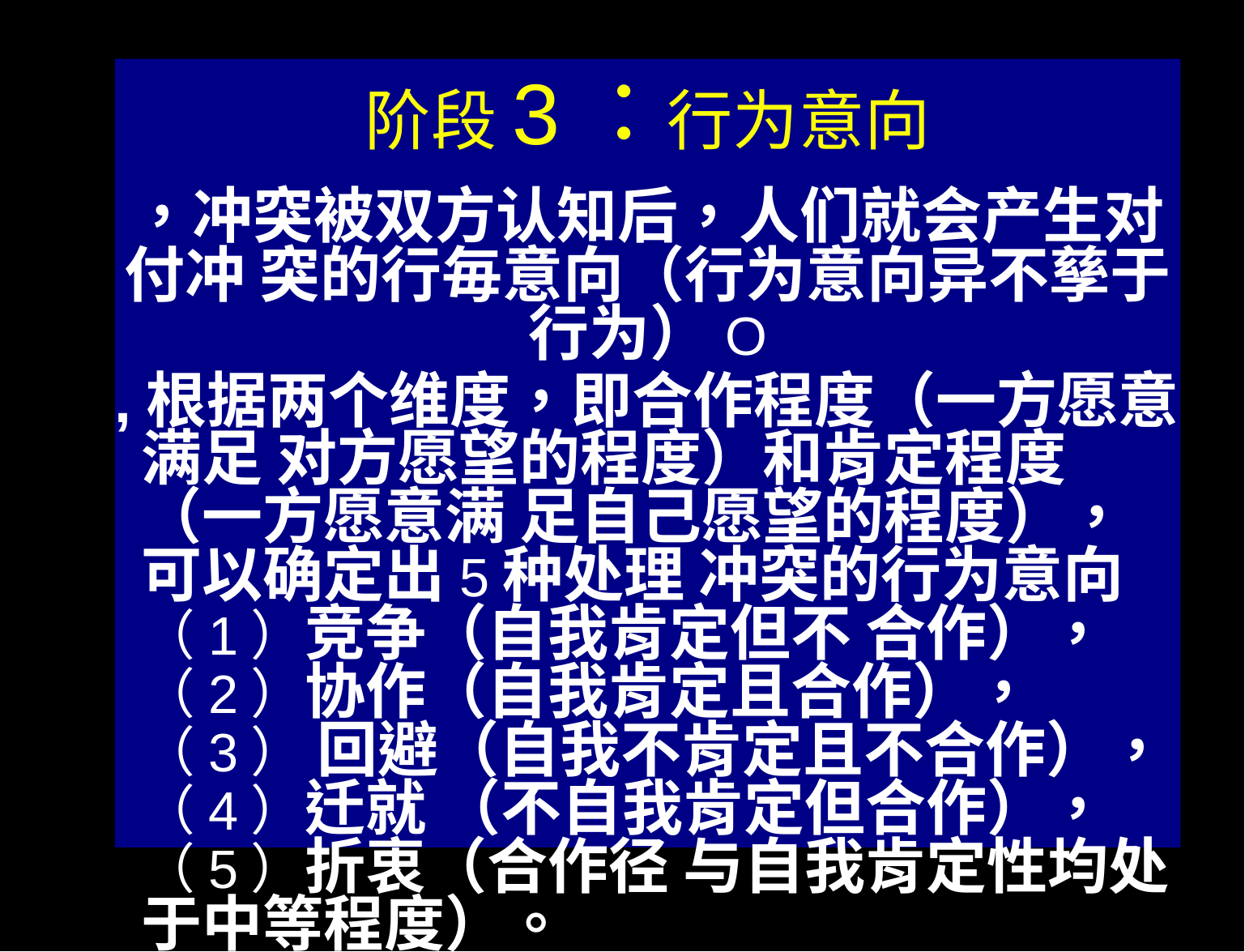

阶段3：行为意向
，冲突被双方认知后，人们就会产生对付冲 突的行毎意向（行为意向异不孳于行为）O
,根据两个维度，即合作程度（一方愿意满足 对方愿望的程度）和肯定程度（一方愿意满 足自己愿望的程度），可以确定出5种处理 冲突的行为意向（1）竞争（自我肯定但不 合作），（2）协作（自我肯定且合作），（3） 回避（自我不肯定且不合作），（4）迁就 （不自我肯定但合作），（5）折衷（合作径 与自我肯定性均处于中等程度）。
|下页图表示了处理冲突的主要行为意向。